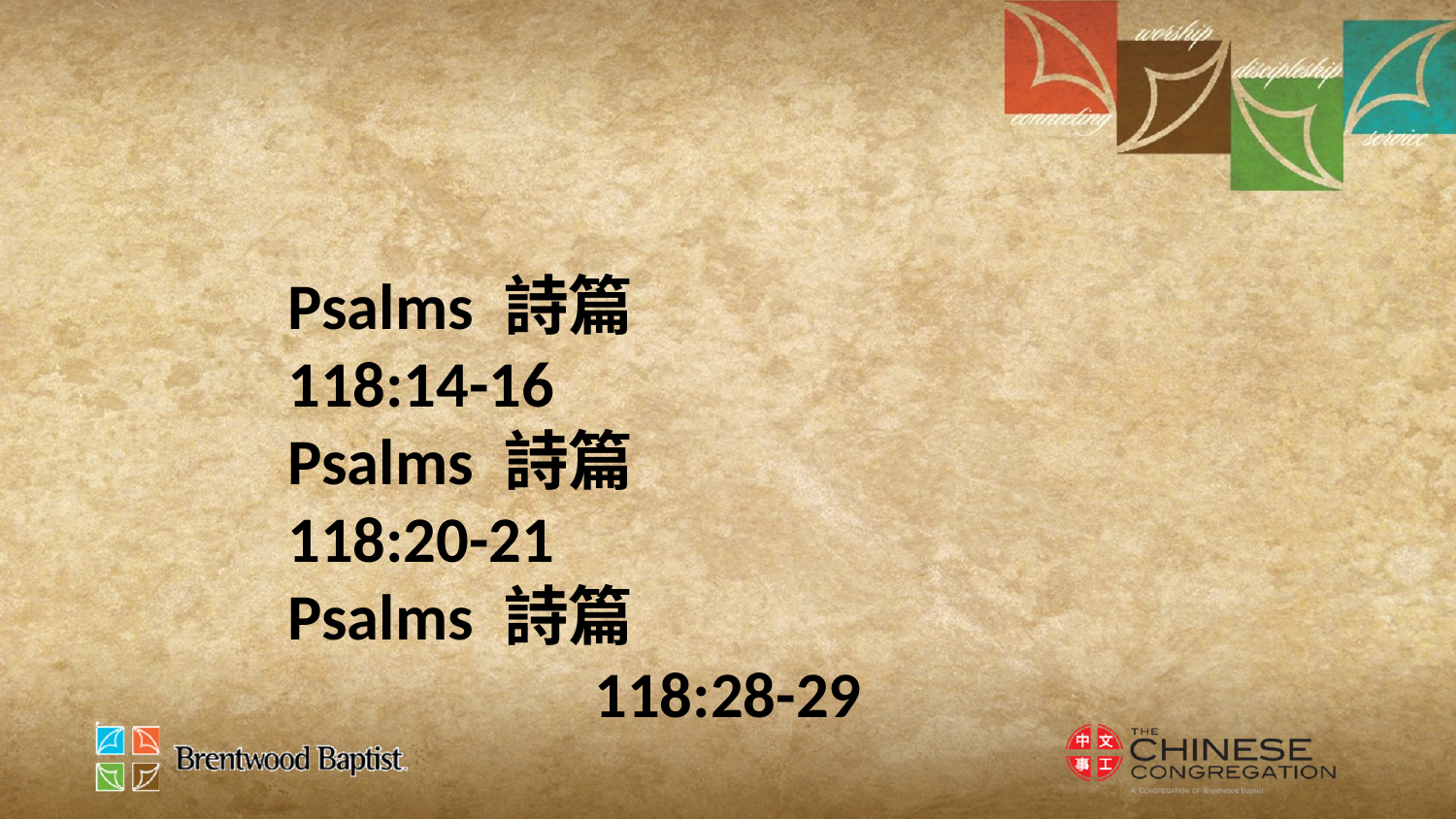

Psalms 詩篇
118:14-16
Psalms 詩篇
118:20-21
Psalms 詩篇
118:28-29